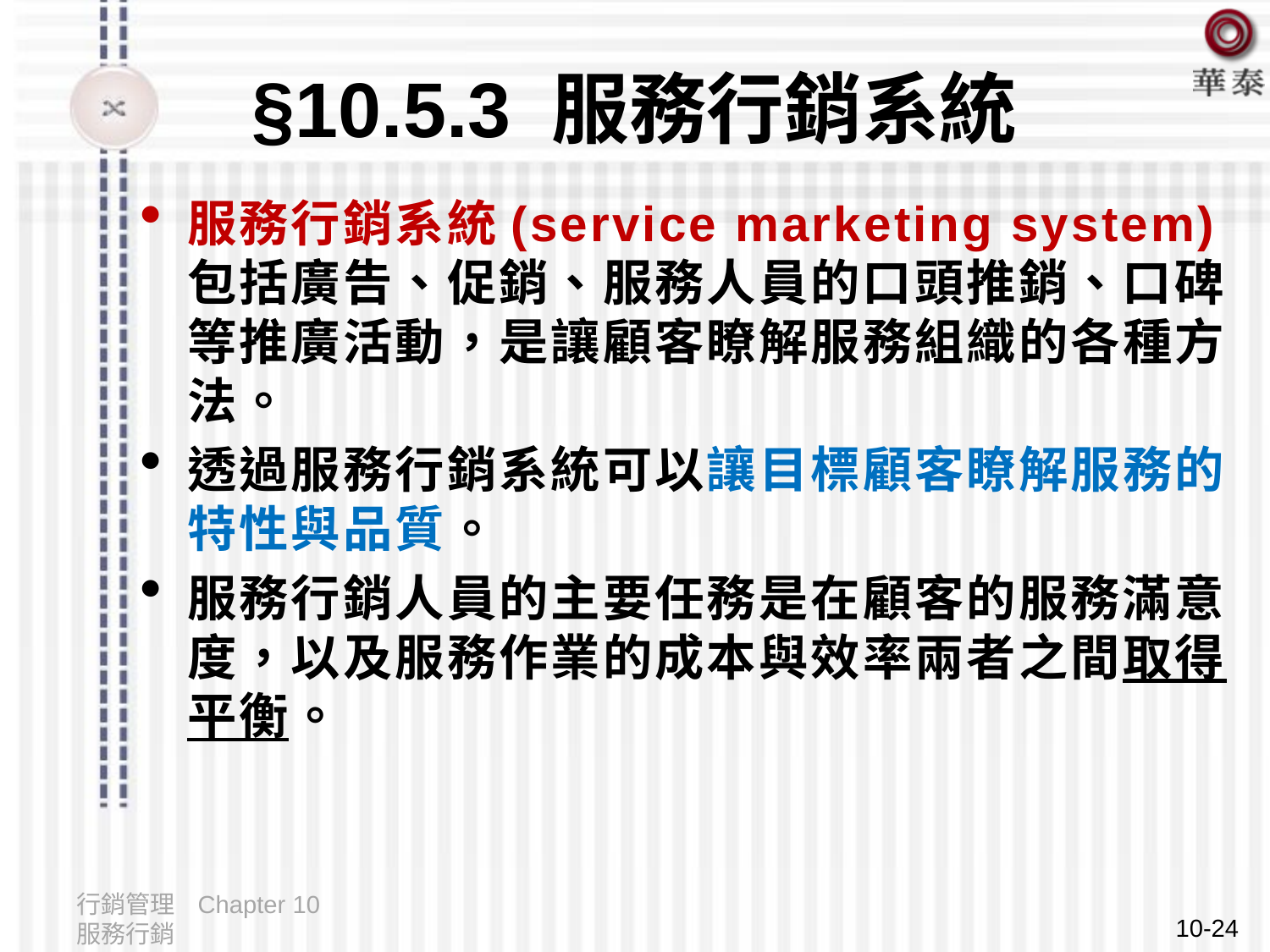

# §10.5.3 服務行銷系統
服務行銷系統(service marketing system)包括廣告、促銷、服務人員的口頭推銷、口碑等推廣活動，是讓顧客瞭解服務組織的各種方法。
透過服務行銷系統可以讓目標顧客瞭解服務的特性與品質。
服務行銷人員的主要任務是在顧客的服務滿意度，以及服務作業的成本與效率兩者之間取得平衡。
行銷管理   Chapter 10   服務行銷
10-24